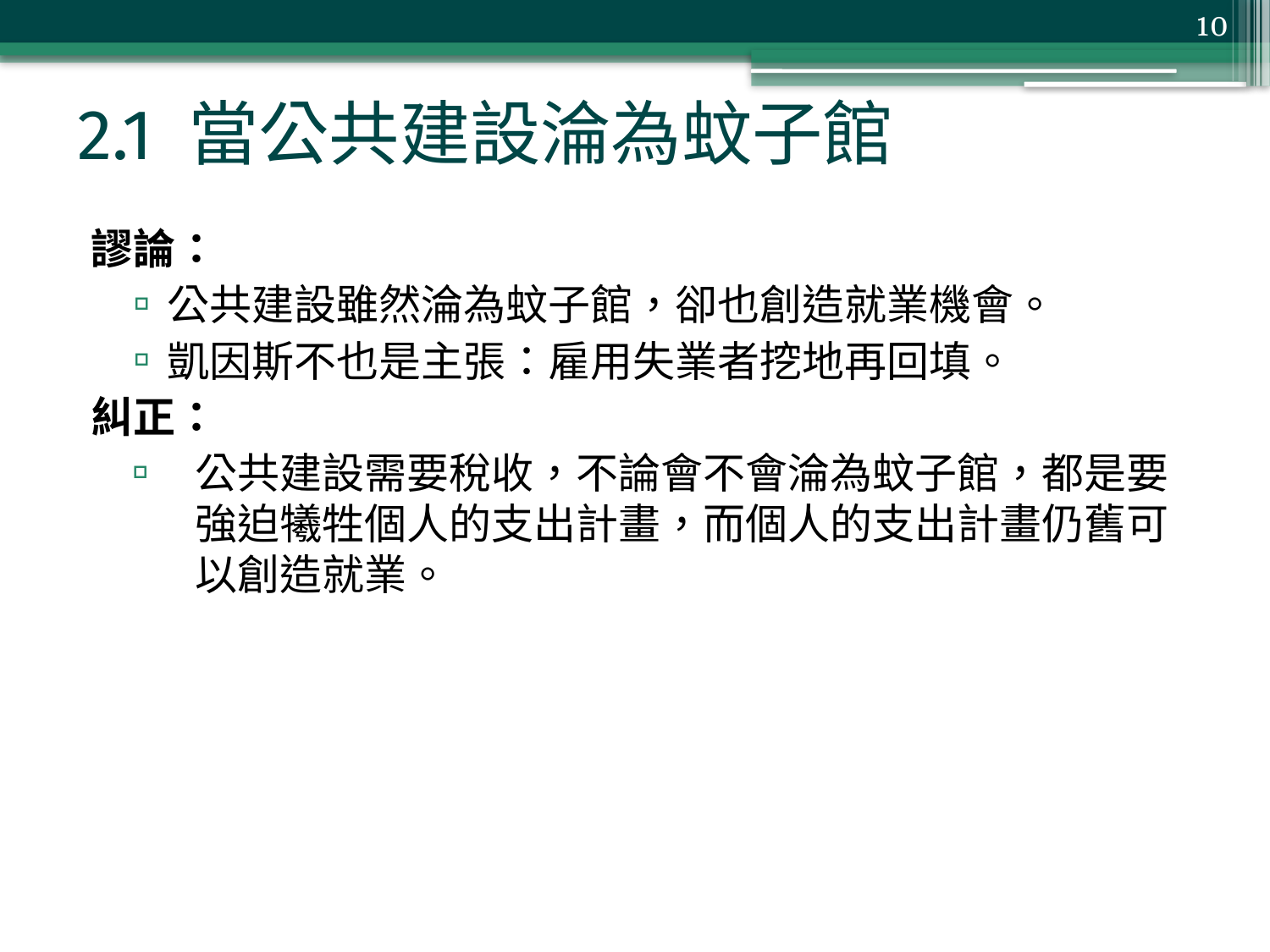

10
# 2.1 當公共建設淪為蚊子館
謬論：
公共建設雖然淪為蚊子館，卻也創造就業機會。
凱因斯不也是主張：雇用失業者挖地再回填。
糾正：
公共建設需要稅收，不論會不會淪為蚊子館，都是要強迫犧牲個人的支出計畫，而個人的支出計畫仍舊可以創造就業。